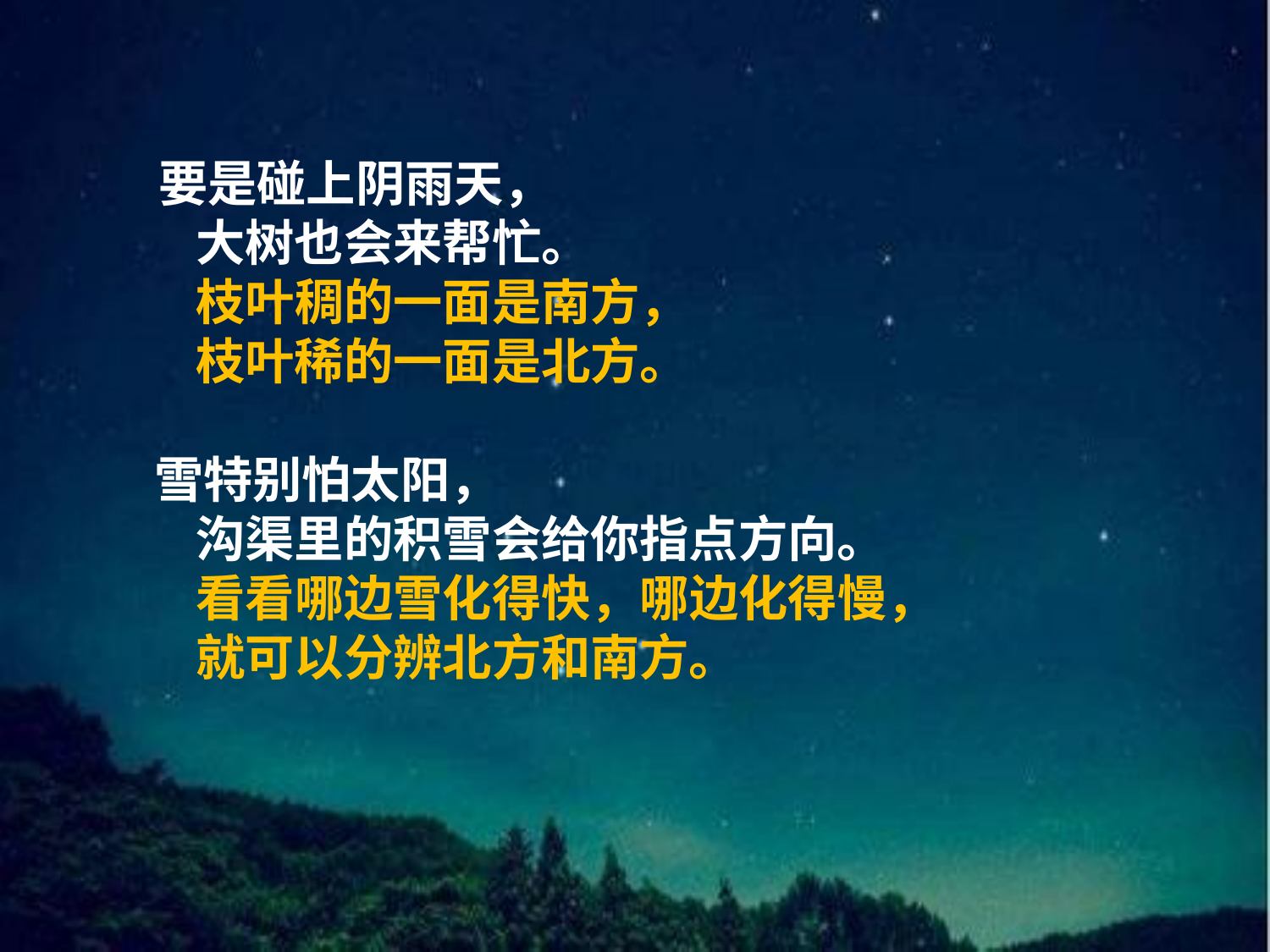

要是碰上阴雨天，
　　大树也会来帮忙。
　　枝叶稠的一面是南方，
　　枝叶稀的一面是北方。

    雪特别怕太阳，
　　沟渠里的积雪会给你指点方向。
　　看看哪边雪化得快，哪边化得慢，
　　就可以分辨北方和南方。